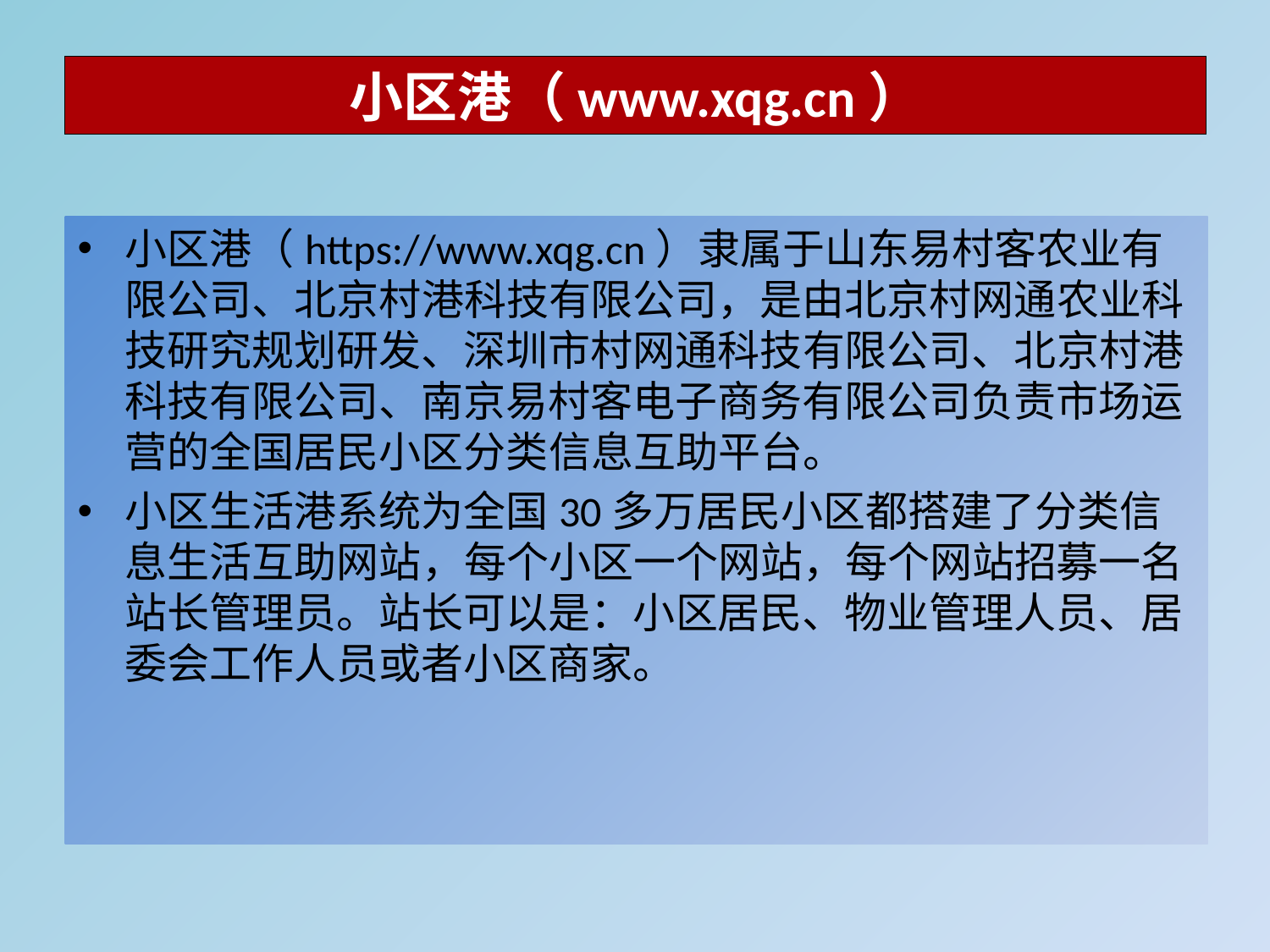

# 小区港（www.xqg.cn）
小区港（https://www.xqg.cn）隶属于山东易村客农业有限公司、北京村港科技有限公司，是由北京村网通农业科技研究规划研发、深圳市村网通科技有限公司、北京村港科技有限公司、南京易村客电子商务有限公司负责市场运营的全国居民小区分类信息互助平台。
小区生活港系统为全国30多万居民小区都搭建了分类信息生活互助网站，每个小区一个网站，每个网站招募一名站长管理员。站长可以是：小区居民、物业管理人员、居委会工作人员或者小区商家。